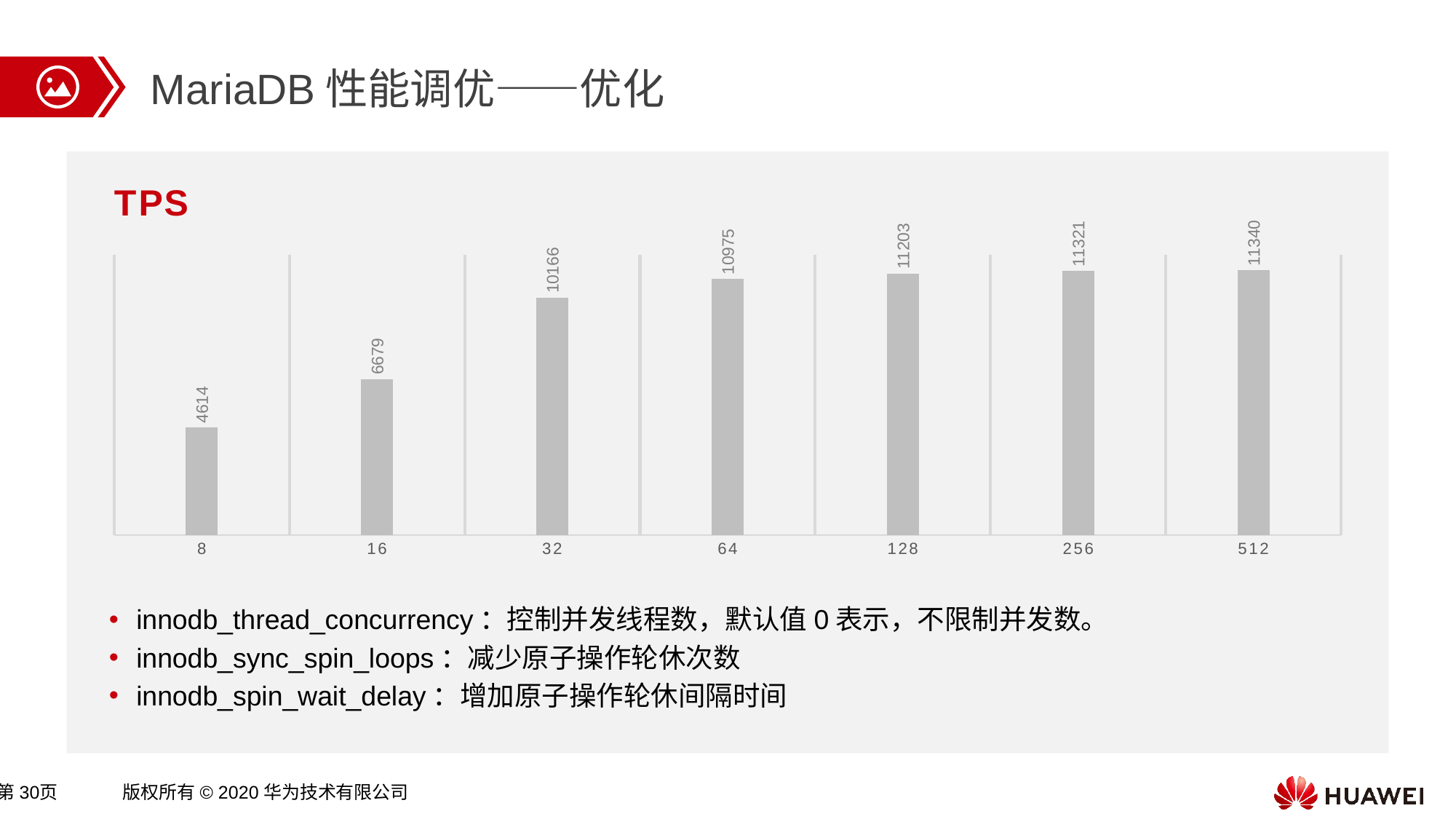

MariaDB性能调优——优化

### Chart: TPS

| Category | TPS |
|---|---|
| 8 | 4614.0 |
| 16 | 6679.0 |
| 32 | 10166.0 |
| 64 | 10975.0 |
| 128 | 11203.0 |
| 256 | 11321.0 |
| 512 | 11340.0 |
innodb_thread_concurrency：控制并发线程数，默认值0表示，不限制并发数。
innodb_sync_spin_loops：减少原子操作轮休次数
innodb_spin_wait_delay：增加原子操作轮休间隔时间